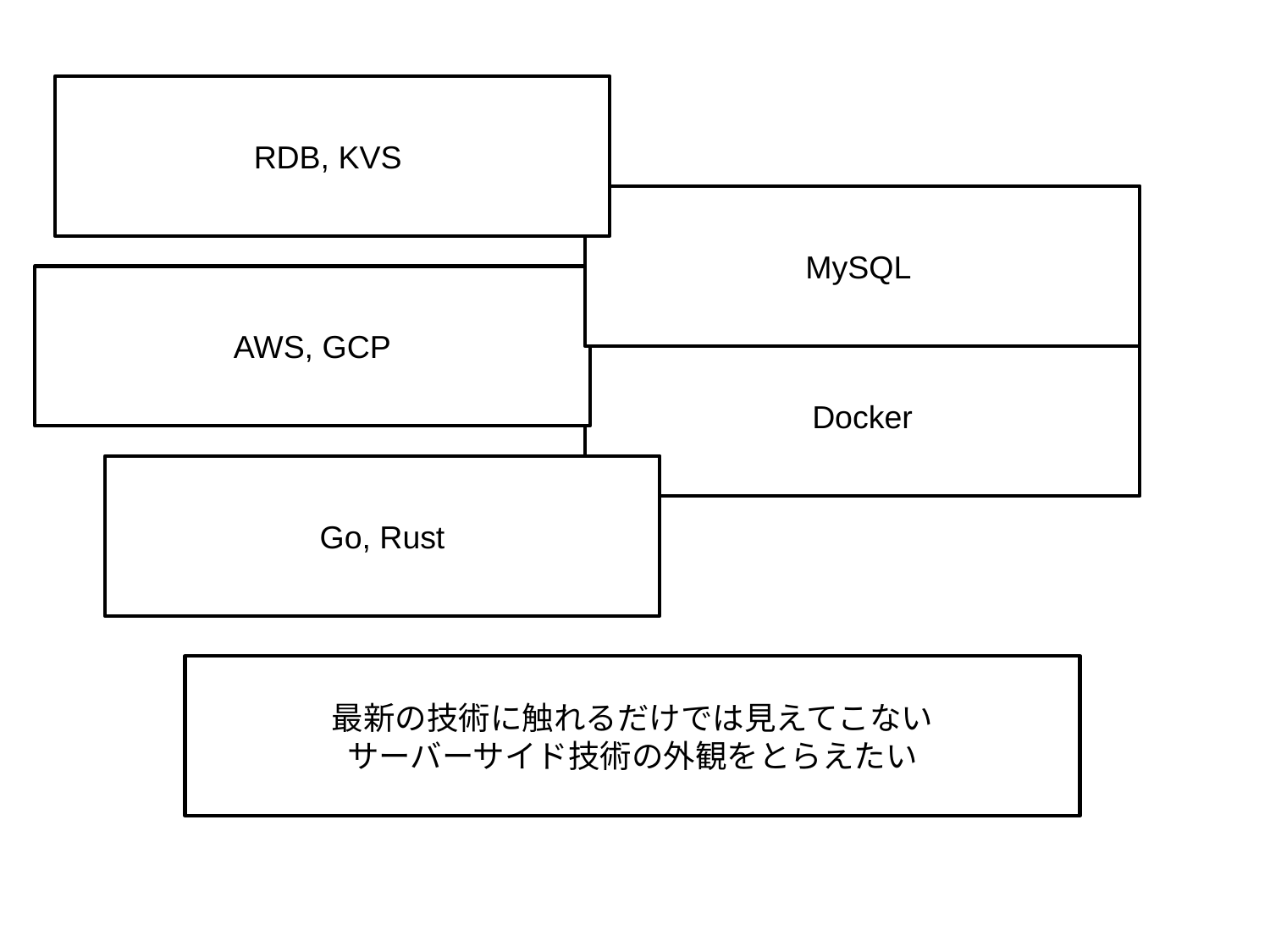

RDB, KVS
MySQL
AWS, GCP
Docker
Go, Rust
最新の技術に触れるだけでは見えてこない
サーバーサイド技術の外観をとらえたい